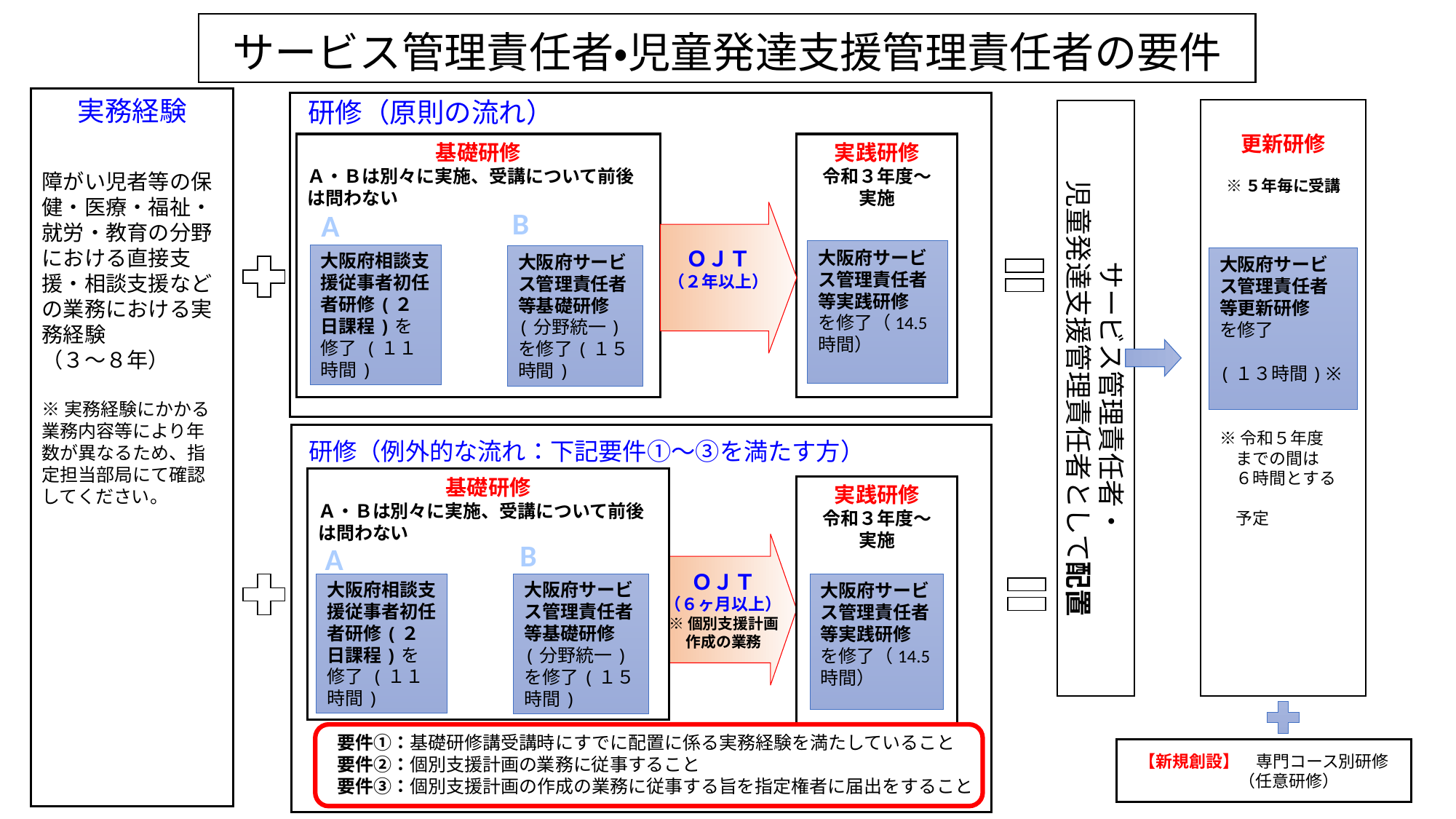

# サービス管理責任者・児童発達支援管理責任者の要件
実務経験

障がい児者等の保健・医療・福祉・就労・教育の分野における直接支援・相談支援などの業務における実務経験
（３～８年）

※実務経験にかかる業務内容等により年数が異なるため、指定担当部局にて確認してください。

研修（原則の流れ）

更新研修

※５年毎に受講
サービス管理責任者・
児童発達支援管理責任者として配置
基礎研修
Ａ・Ｂは別々に実施、受講について前後は問わない
実践研修
令和３年度～
実施

B
A
ＯＪＴ
（２年以上）

大阪府サービス管理責任者等実践研修
を修了（14.5時間）

大阪府相談支援従事者初任者研修(２日課程)を修了 (１１時間)
大阪府サービス管理責任者等基礎研修(分野統一)を修了(１５時間)

大阪府サービス管理責任者等更新研修
を修了

(１３時間)※

※令和５年度
　までの間は
　６時間とする
　予定

研修（例外的な流れ：下記要件①～③を満たす方）
基礎研修
Ａ・Ｂは別々に実施、受講について前後は問わない
実践研修
令和３年度～
実施

B
A
ＯＪＴ
（６ヶ月以上）
※個別支援計画
作成の業務

大阪府相談支援従事者初任者研修(２日課程)を修了 (１１時間)
大阪府サービス管理責任者等実践研修
を修了（14.5時間）

大阪府サービス管理責任者等基礎研修(分野統一)を修了(１５時間)

　要件①：基礎研修講受講時にすでに配置に係る実務経験を満たしていること
　要件②：個別支援計画の業務に従事すること
　要件③：個別支援計画の作成の業務に従事する旨を指定権者に届出をすること

【新規創設】　専門コース別研修
　　　（任意研修）